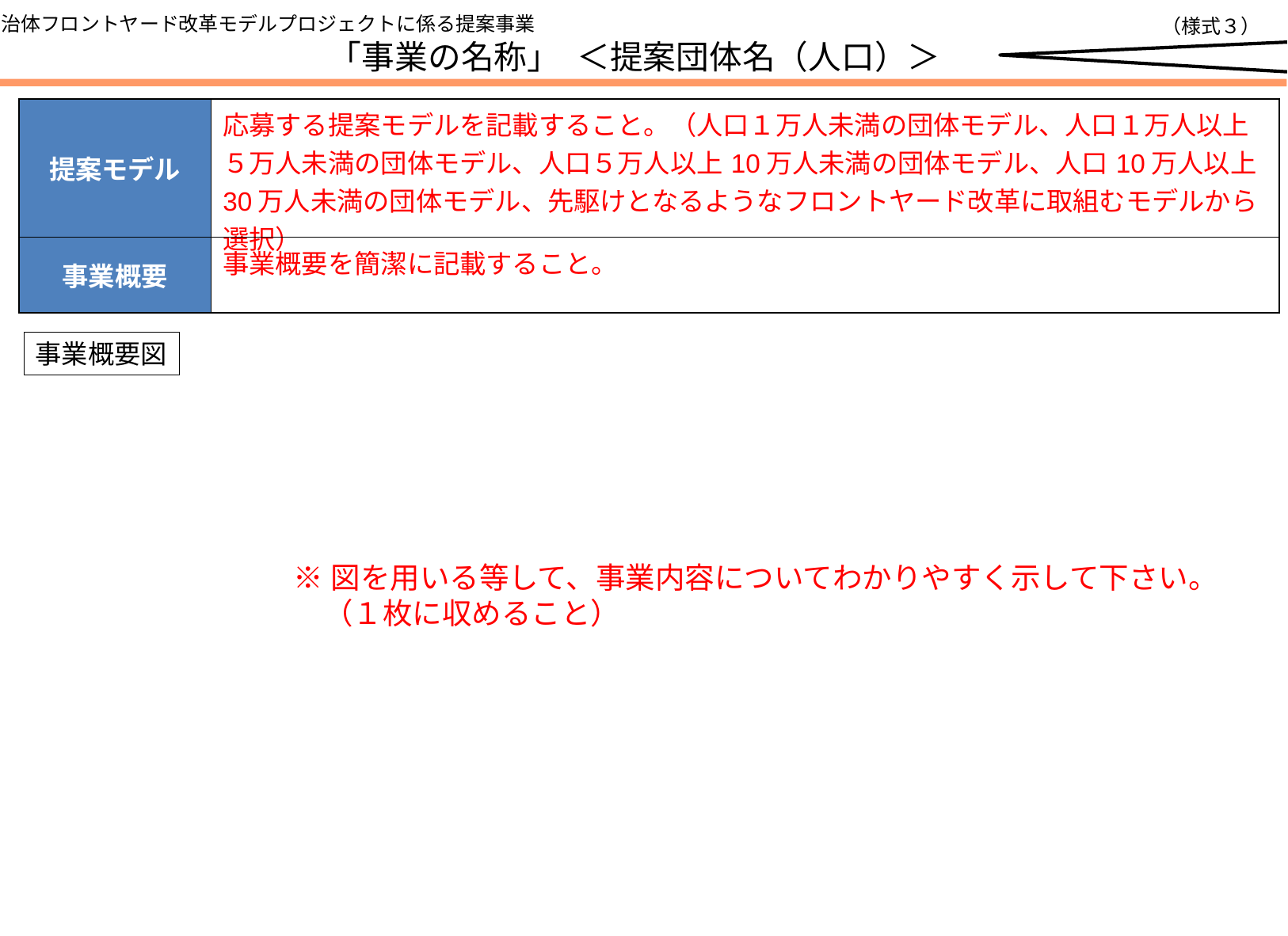

自治体フロントヤード改革モデルプロジェクトに係る提案事業
（様式３）
｢事業の名称｣　＜提案団体名（人口）＞
「事業の名称」の後には＜＞で自治体名と人口を記入してください。人口は千の位で四捨五入し、万人単位で記入してください。
| 提案モデル | 応募する提案モデルを記載すること。（人口１万人未満の団体モデル、人口１万人以上５万人未満の団体モデル、人口５万人以上10万人未満の団体モデル、人口10万人以上30万人未満の団体モデル、先駆けとなるようなフロントヤード改革に取組むモデルから選択） |
| --- | --- |
| 事業概要 | 事業概要を簡潔に記載すること。 |
事業概要図
※図を用いる等して、事業内容についてわかりやすく示して下さい。
　（１枚に収めること）